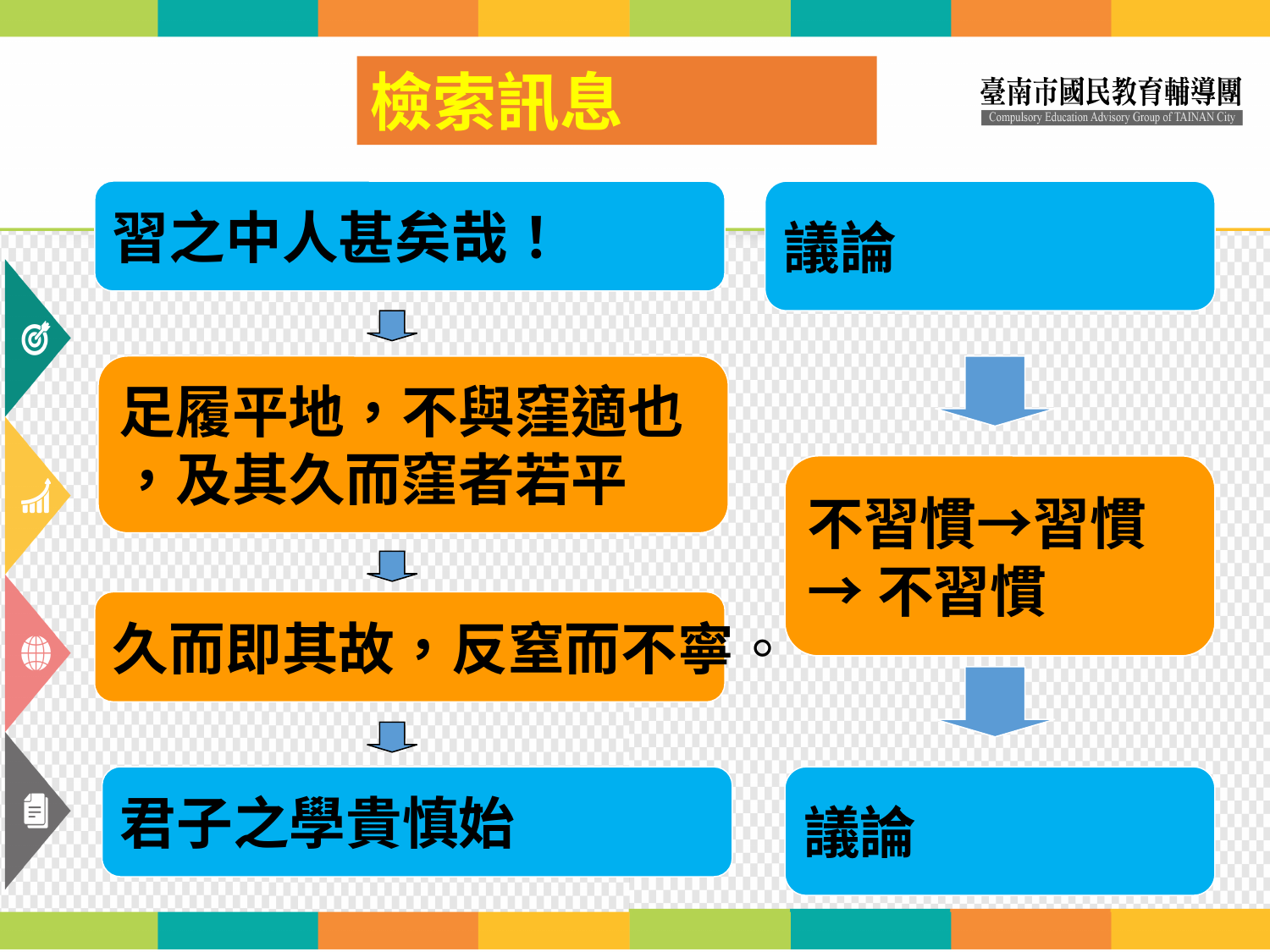

檢索訊息
習之中人甚矣哉！
議論

足履平地，不與窪適也
，及其久而窪者若平

湖邊山上 樹枝
湖邊山上 樹枝
不習慣→習慣
→不習慣

久而即其故，反窒而不寧。

君子之學貴慎始
議論